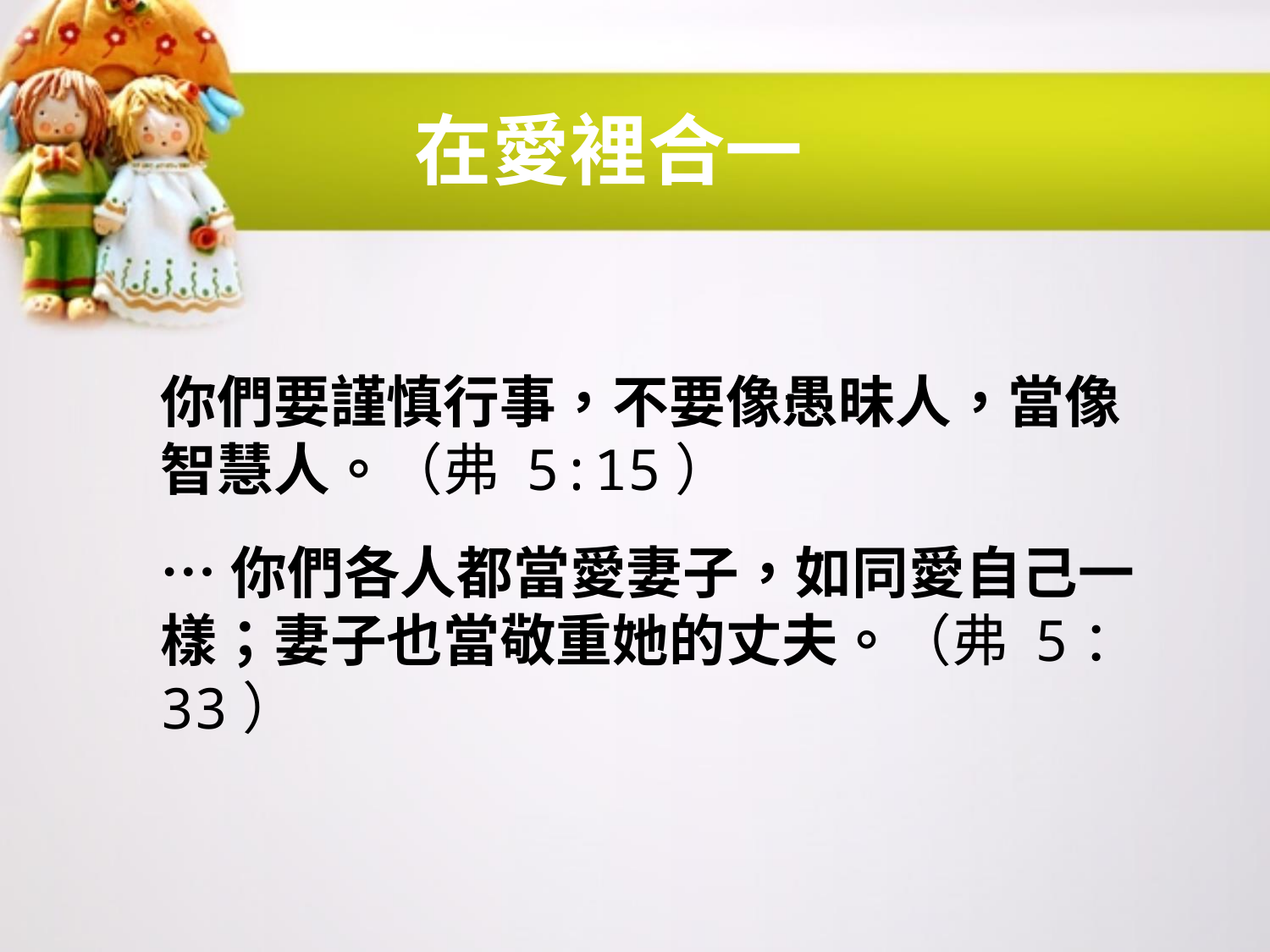

# 在愛裡合一
你們要謹慎行事，不要像愚昧人，當像智慧人。（弗 5:15）

…你們各人都當愛妻子，如同愛自己一樣；妻子也當敬重她的丈夫。（弗 5：33）